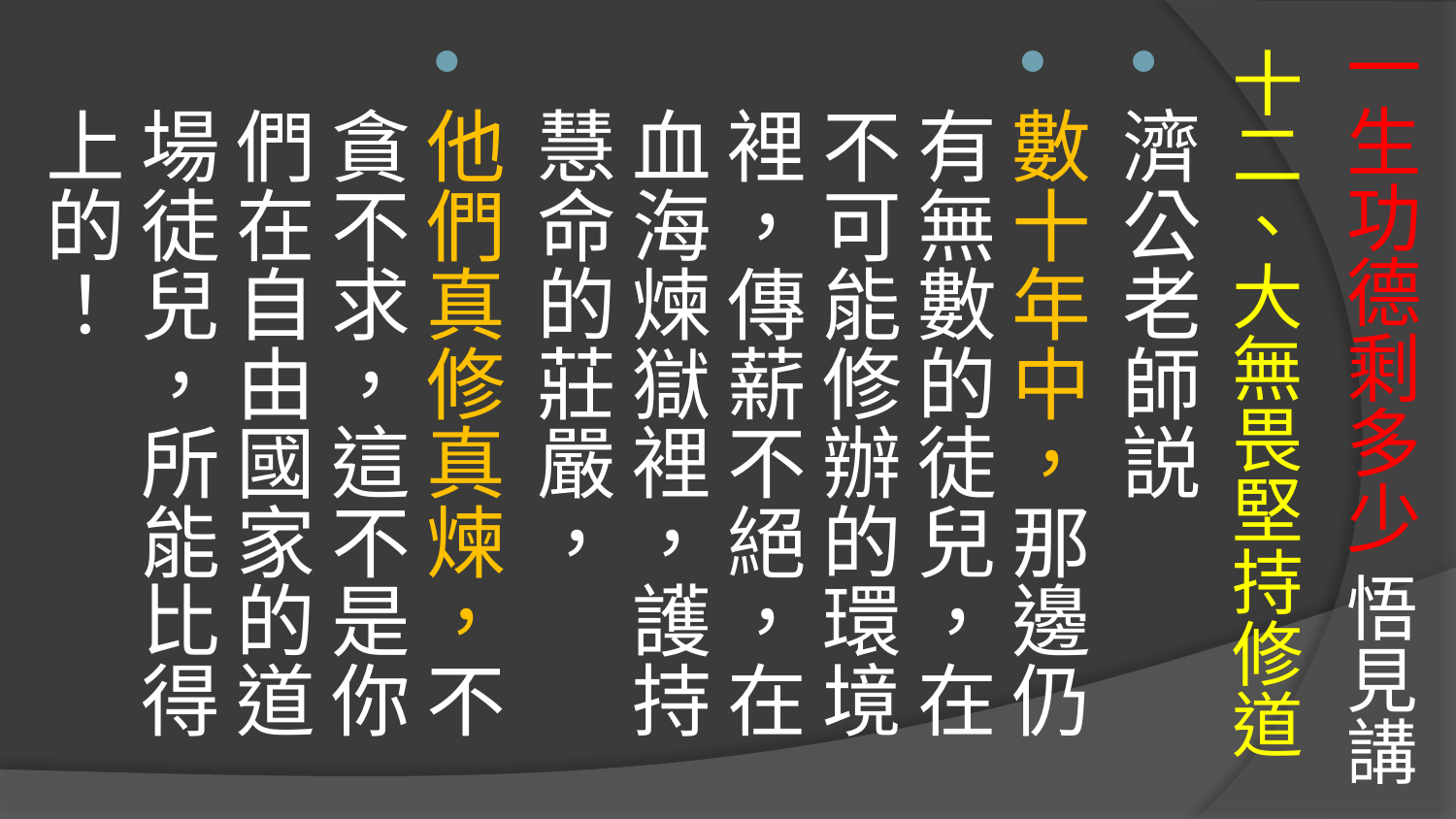

# 一生功德剩多少 悟見講
十二、大無畏堅持修道
濟公老師説
數十年中，那邊仍有無數的徒兒，在不可能修辦的環境裡，傳薪不絕，在血海煉獄裡，護持慧命的莊嚴，
他們真修真煉，不貪不求，這不是你們在自由國家的道場徒兒，所能比得上的！